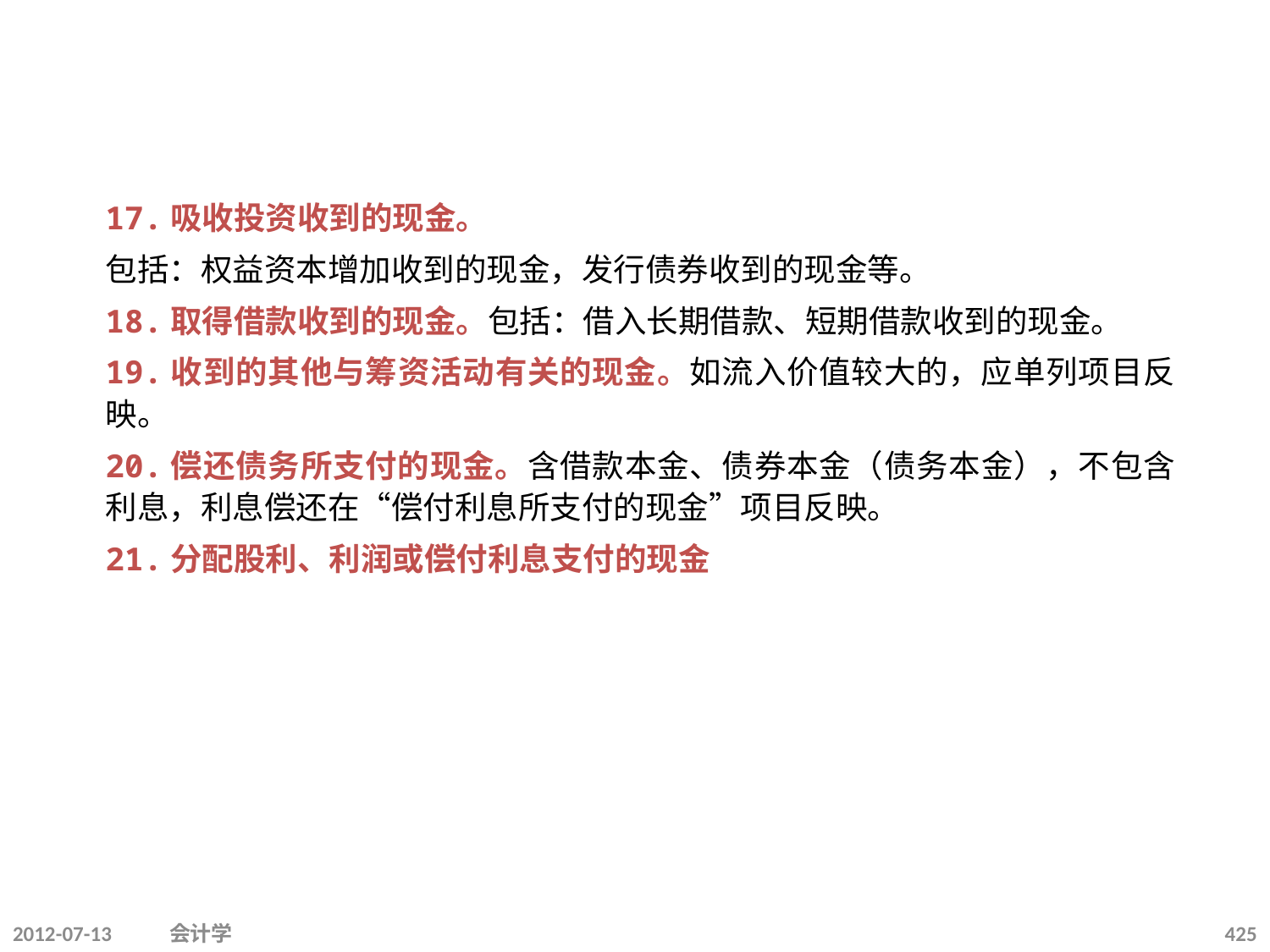

（三）筹资活动产生的现金流量
17.吸收投资收到的现金。
包括：权益资本增加收到的现金，发行债券收到的现金等。
18.取得借款收到的现金。包括：借入长期借款、短期借款收到的现金。
19.收到的其他与筹资活动有关的现金。如流入价值较大的，应单列项目反映。
20.偿还债务所支付的现金。含借款本金、债券本金（债务本金），不包含利息，利息偿还在“偿付利息所支付的现金”项目反映。
21.分配股利、利润或偿付利息支付的现金
2012-07-13
会计学
425